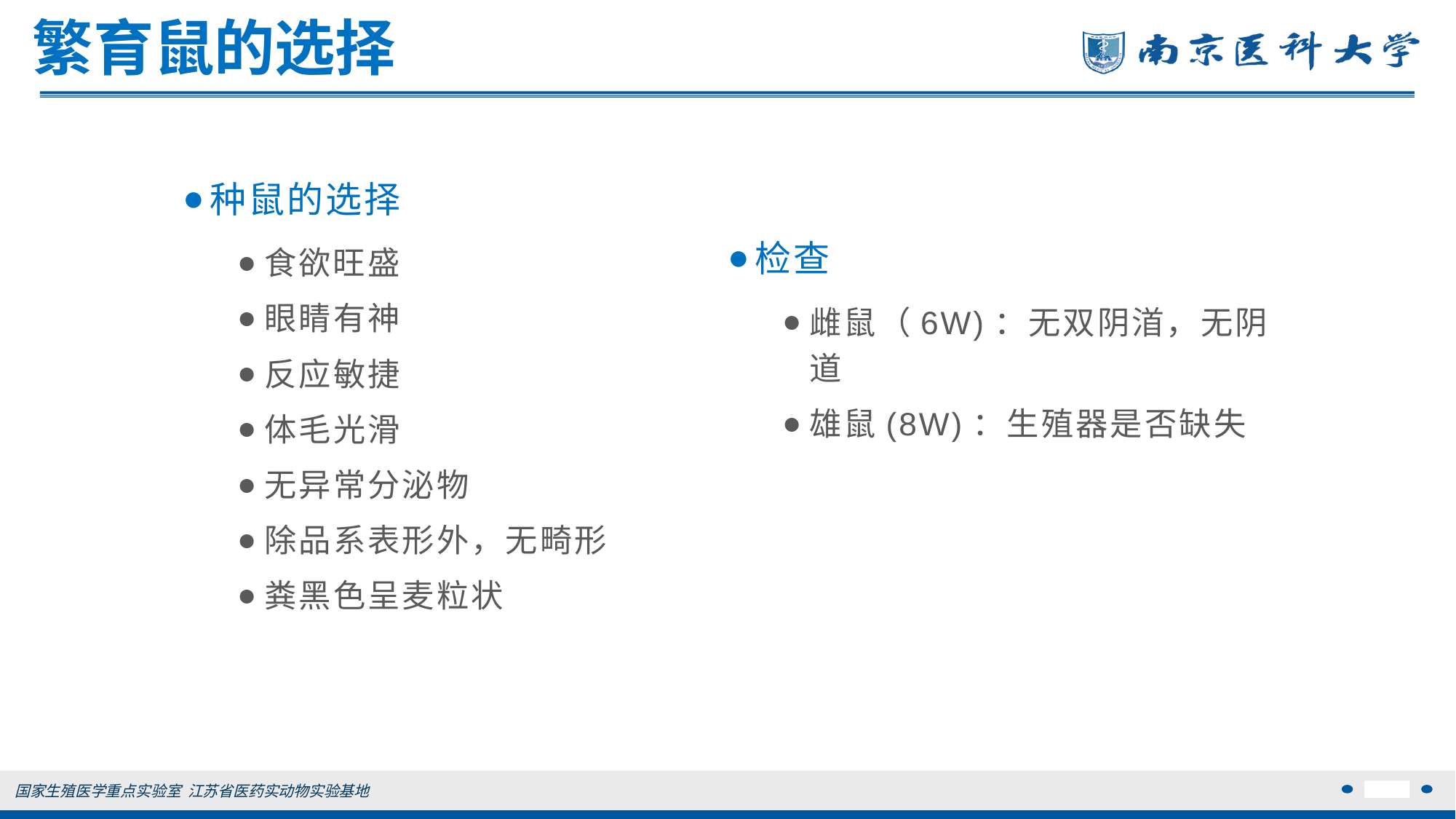

# 繁育鼠的选择
种鼠的选择
食欲旺盛
眼睛有神
反应敏捷
体毛光滑
无异常分泌物
除品系表形外，无畸形
粪黑色呈麦粒状

检查
雌鼠（6W)：无双阴渞，无阴道
雄鼠(8W)：生殖器是否缺失